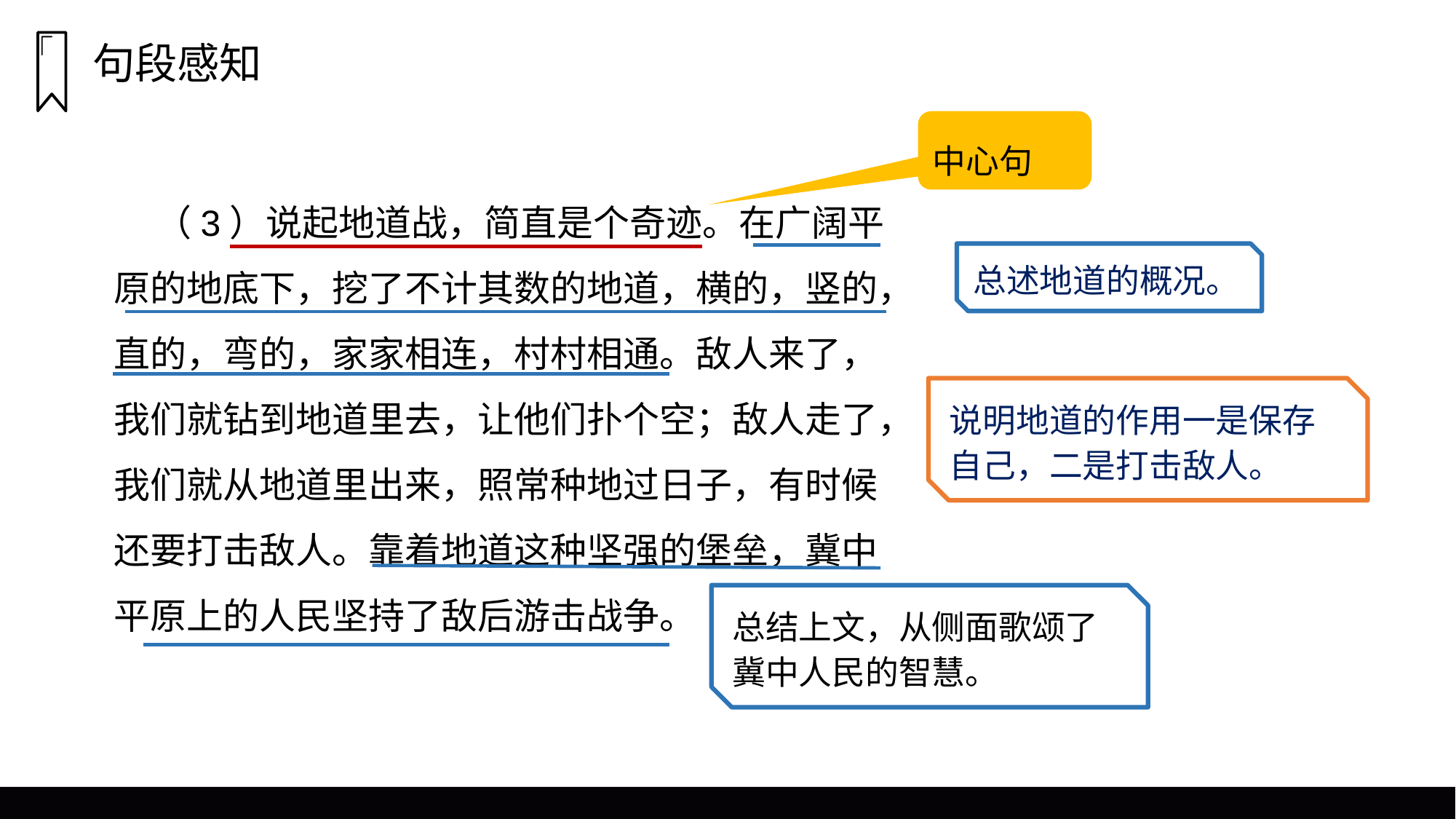

句段感知
中心句
    （3）说起地道战，简直是个奇迹。在广阔平原的地底下，挖了不计其数的地道，横的，竖的，直的，弯的，家家相连，村村相通。敌人来了，我们就钻到地道里去，让他们扑个空；敌人走了，我们就从地道里出来，照常种地过日子，有时候还要打击敌人。靠着地道这种坚强的堡垒，冀中平原上的人民坚持了敌后游击战争。
总述地道的概况。
说明地道的作用一是保存自己，二是打击敌人。
总结上文，从侧面歌颂了冀中人民的智慧。